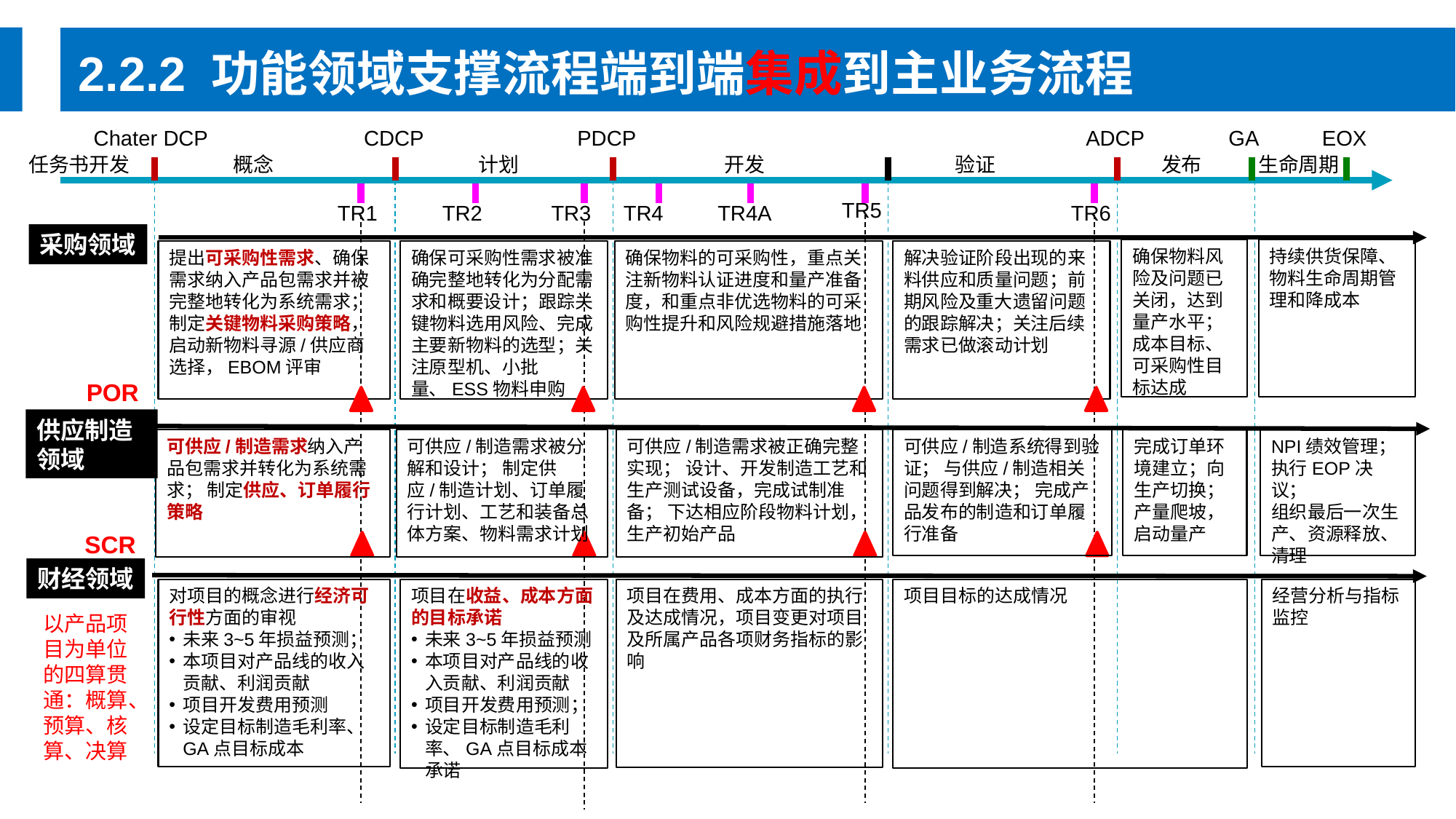

2.2.2 功能领域支撑流程端到端集成到主业务流程
Chater DCP
CDCP
PDCP
ADCP
GA
EOX
任务书开发
概念
计划
开发
验证
发布
生命周期
TR5
TR1
TR2
TR3
TR4
TR4A
TR6
采购领域
确保物料风险及问题已关闭，达到量产水平；成本目标、可采购性目标达成
持续供货保障、物料生命周期管理和降成本
提出可采购性需求、确保需求纳入产品包需求并被完整地转化为系统需求；制定关键物料采购策略，启动新物料寻源/供应商选择，EBOM评审
确保可采购性需求被准确完整地转化为分配需求和概要设计；跟踪关键物料选用风险、完成主要新物料的选型；关注原型机、小批量、ESS物料申购
确保物料的可采购性，重点关注新物料认证进度和量产准备度，和重点非优选物料的可采购性提升和风险规避措施落地
解决验证阶段出现的来料供应和质量问题；前期风险及重大遗留问题的跟踪解决；关注后续需求已做滚动计划
POR

供应制造领域
可供应/制造需求纳入产品包需求并转化为系统需求； 制定供应、订单履行策略
可供应/制造需求被分解和设计； 制定供应/制造计划、订单履行计划、工艺和装备总体方案、物料需求计划
可供应/制造需求被正确完整实现； 设计、开发制造工艺和生产测试设备，完成试制准备； 下达相应阶段物料计划，生产初始产品
可供应/制造系统得到验证； 与供应/制造相关问题得到解决； 完成产品发布的制造和订单履行准备
完成订单环境建立；向生产切换；产量爬坡，启动量产
NPI绩效管理；执行EOP决议；
组织最后一次生产、资源释放、清理
SCR

财经领域
项目在费用、成本方面的执行及达成情况，项目变更对项目及所属产品各项财务指标的影响
项目目标的达成情况
对项目的概念进行经济可行性方面的审视
未来3~5年损益预测；
本项目对产品线的收入贡献、利润贡献
项目开发费用预测
设定目标制造毛利率、GA点目标成本
项目在收益、成本方面的目标承诺
未来3~5年损益预测
本项目对产品线的收入贡献、利润贡献
项目开发费用预测；
设定目标制造毛利率、GA点目标成本承诺

经营分析与指标监控
以产品项目为单位的四算贯通：概算、预算、核算、决算
34